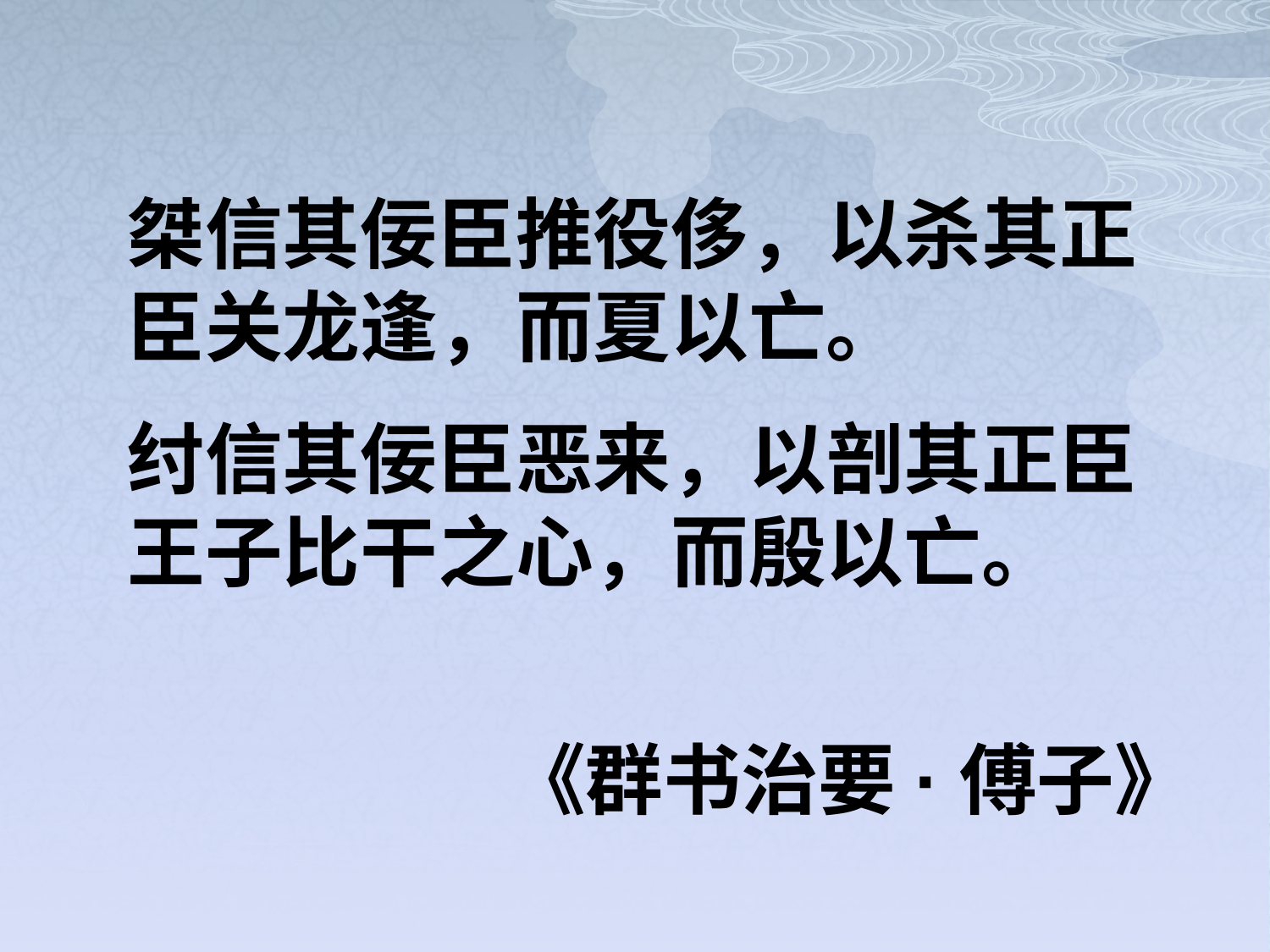

桀信其佞臣推役侈，以杀其正臣关龙逢，而夏以亡。
纣信其佞臣恶来，以剖其正臣王子比干之心，而殷以亡。

《群书治要·傅子》